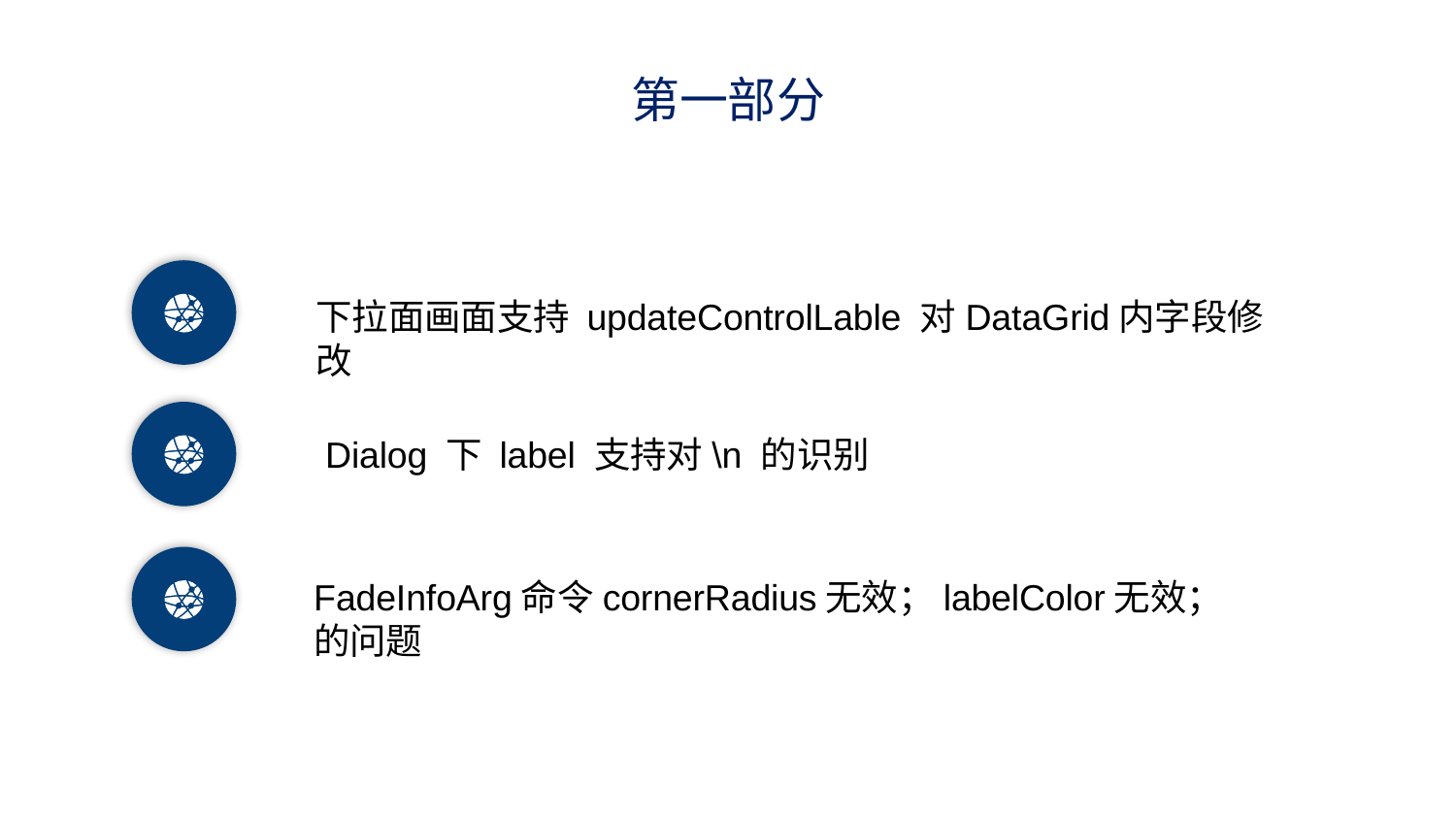

第一部分

下拉面画面支持 updateControlLable 对DataGrid内字段修改

Dialog 下 label 支持对\n 的识别

FadeInfoArg命令cornerRadius无效；labelColor无效；的问题